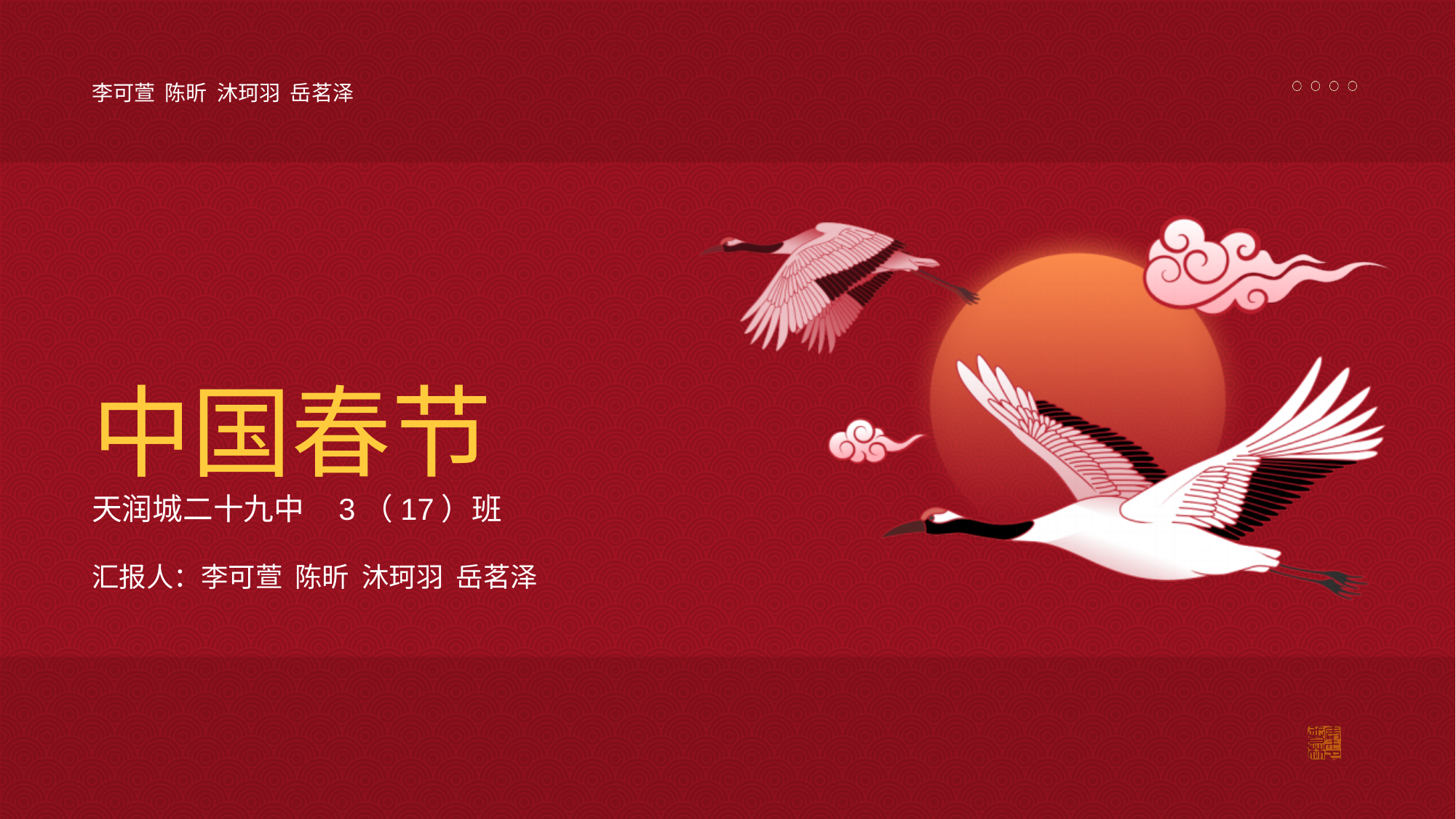

李可萱  陈昕  沐珂羽  岳茗泽
# 中国春节
天润城二十九中    3（17）班
汇报人：李可萱  陈昕  沐珂羽  岳茗泽